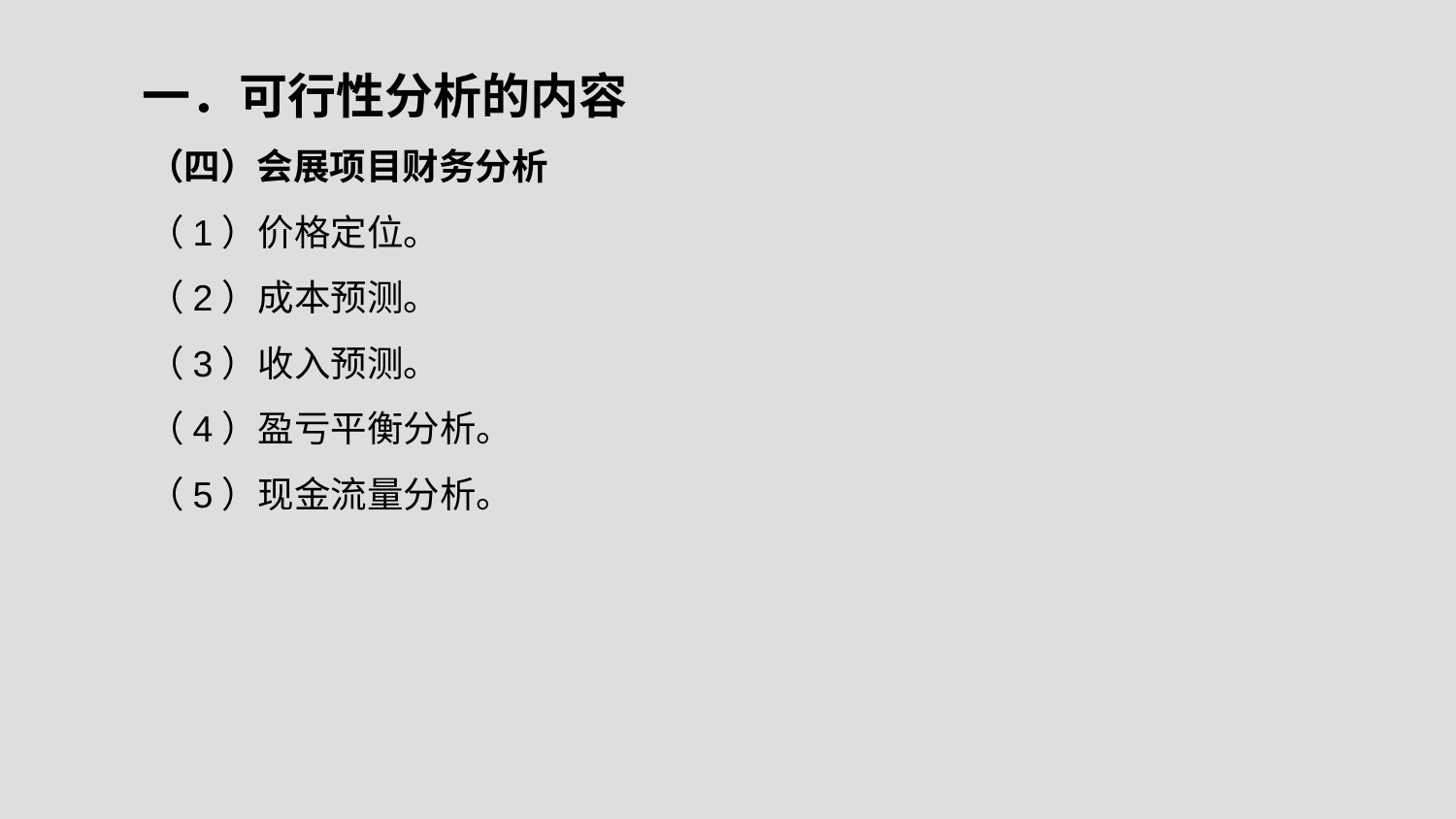

# 一．可行性分析的内容
（四）会展项目财务分析
（1）价格定位。
（2）成本预测。
（3）收入预测。
（4）盈亏平衡分析。
（5）现金流量分析。